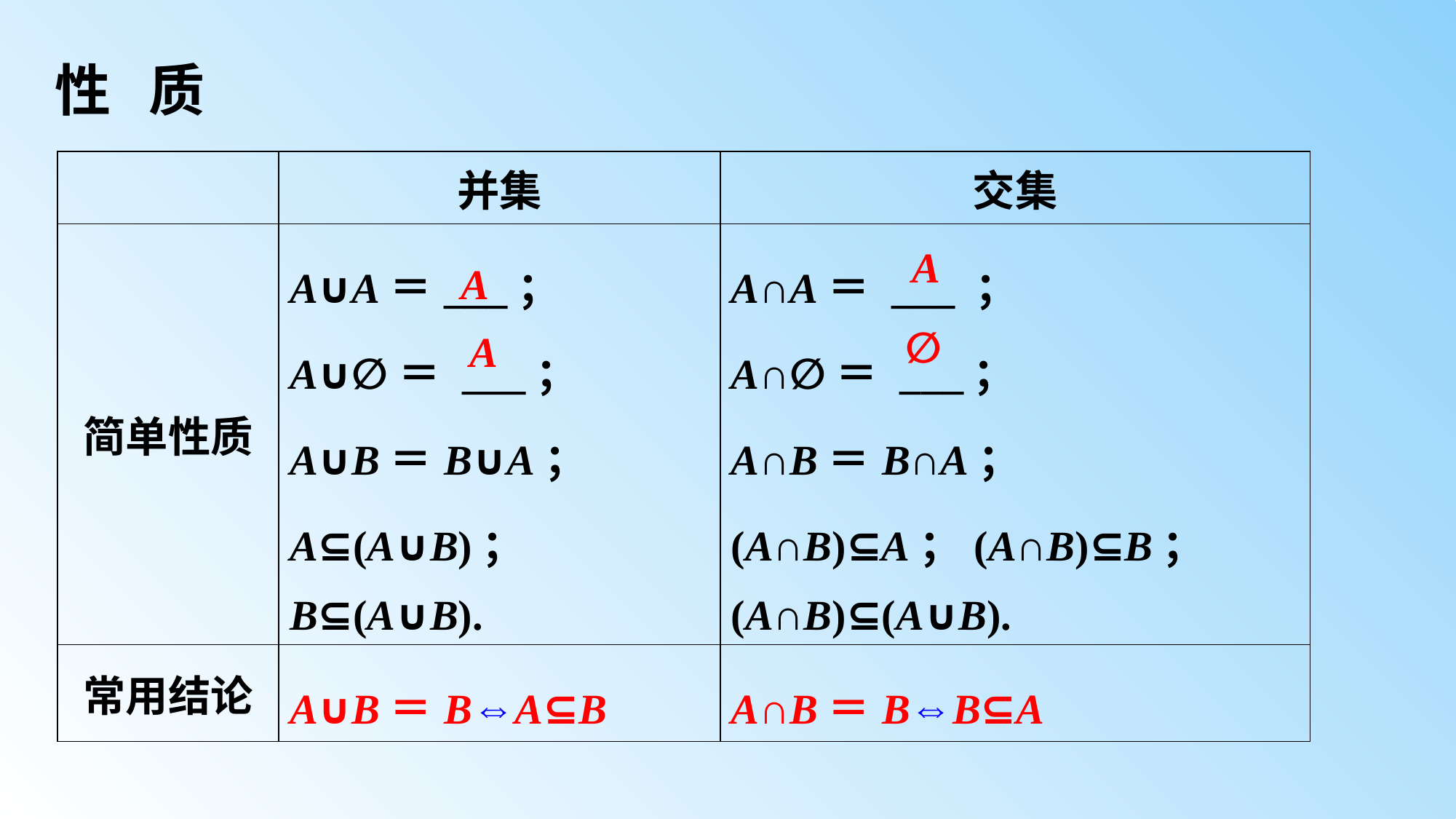

性   质
|  | 并集 | 交集 |
| --- | --- | --- |
| 简单性质 | A∪A＝\_\_\_； A∪∅＝ \_\_\_； A∪B＝B∪A； A⊆(A∪B)； B⊆(A∪B). | A∩A＝ \_\_\_ ； A∩∅＝ \_\_\_； A∩B＝B∩A； (A∩B)⊆A；(A∩B)⊆B； (A∩B)⊆(A∪B). |
| 常用结论 | A∪B＝B⇔A⊆B | A∩B＝B⇔B⊆A |
A
A
∅
A